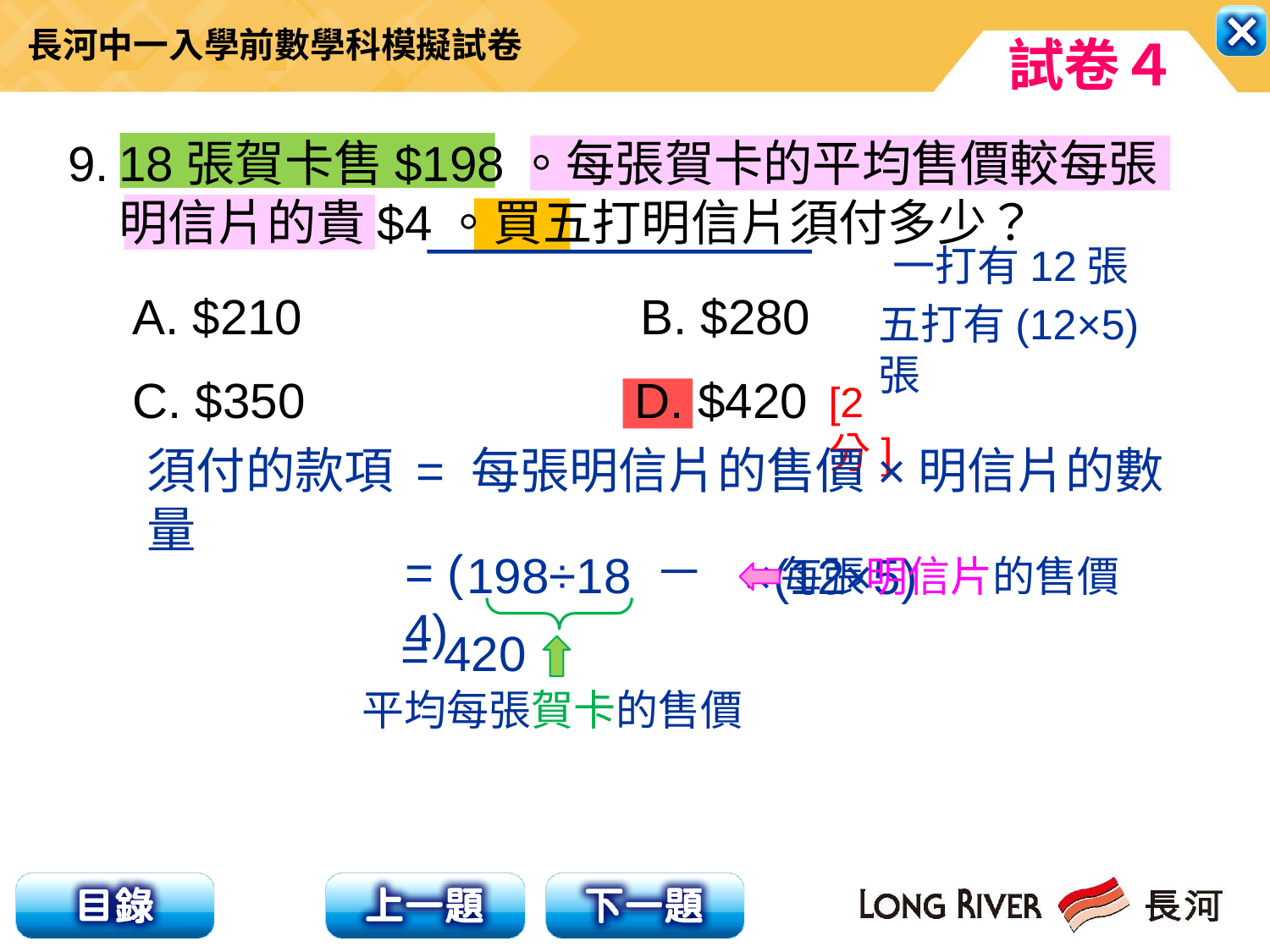

9.
18張賀卡售$198。每張賀卡的平均售價較每張明信片的貴$4。買五打明信片須付多少？

一打有12張

A. $210			B. $280
C. $350                        D. $420
五打有(12×5)張
[2分]

須付的款項 = 每張明信片的售價×明信片的數量
= (             －4)
 198÷18
×(12×5)

每張明信片的售價

= 420

平均每張賀卡的售價